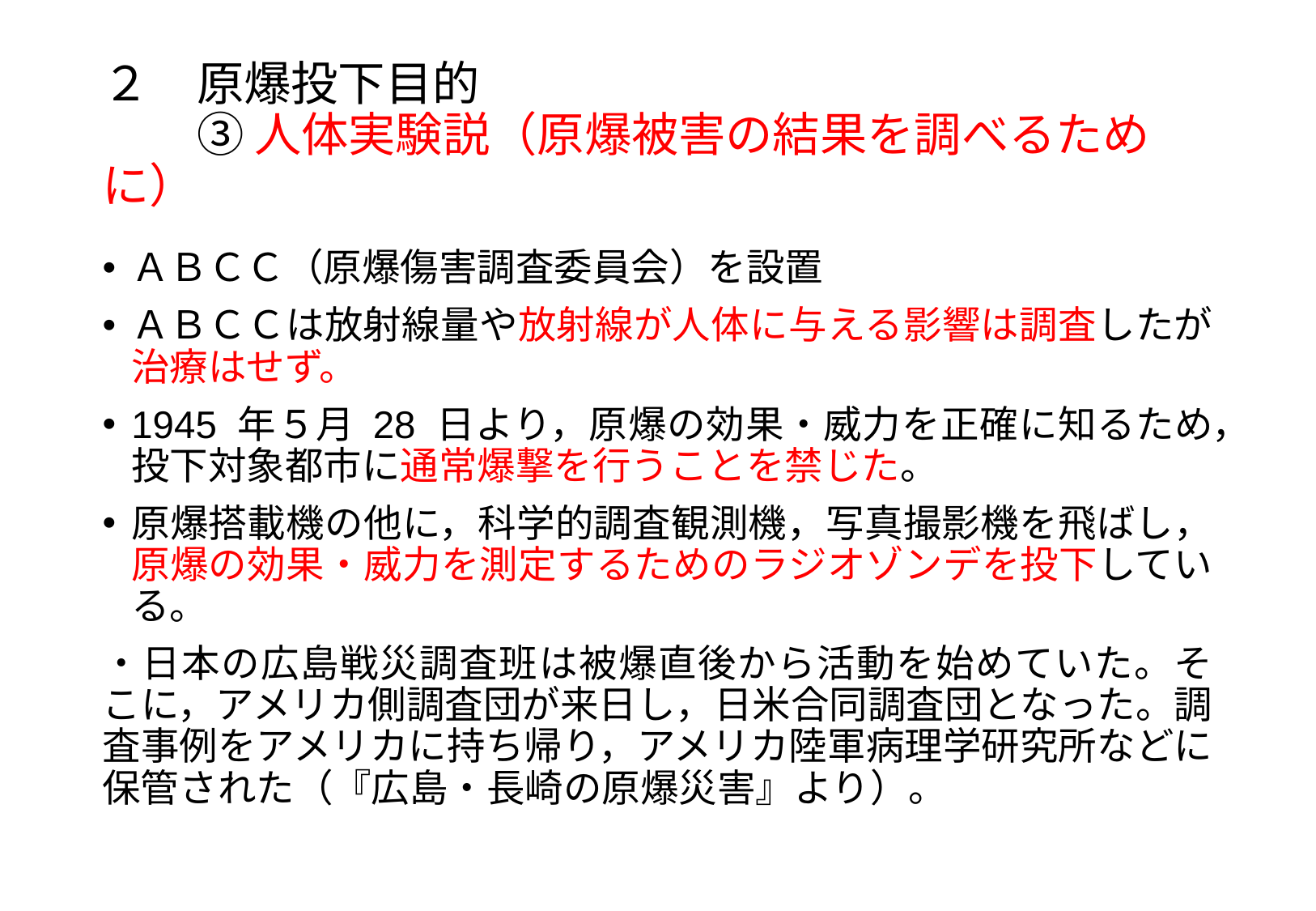

# ２　原爆投下目的 　　③ 人体実験説（原爆被害の結果を調べるために）
ＡＢＣＣ（原爆傷害調査委員会）を設置
ＡＢＣＣは放射線量や放射線が人体に与える影響は調査したが治療はせず。
1945 年５月 28 日より，原爆の効果・威力を正確に知るため，投下対象都市に通常爆撃を行うことを禁じた。
原爆搭載機の他に，科学的調査観測機，写真撮影機を飛ばし，原爆の効果・威力を測定するためのラジオゾンデを投下している。
・日本の広島戦災調査班は被爆直後から活動を始めていた。そこに，アメリカ側調査団が来日し，日米合同調査団となった。調査事例をアメリカに持ち帰り，アメリカ陸軍病理学研究所などに保管された（『広島・長崎の原爆災害』より）。